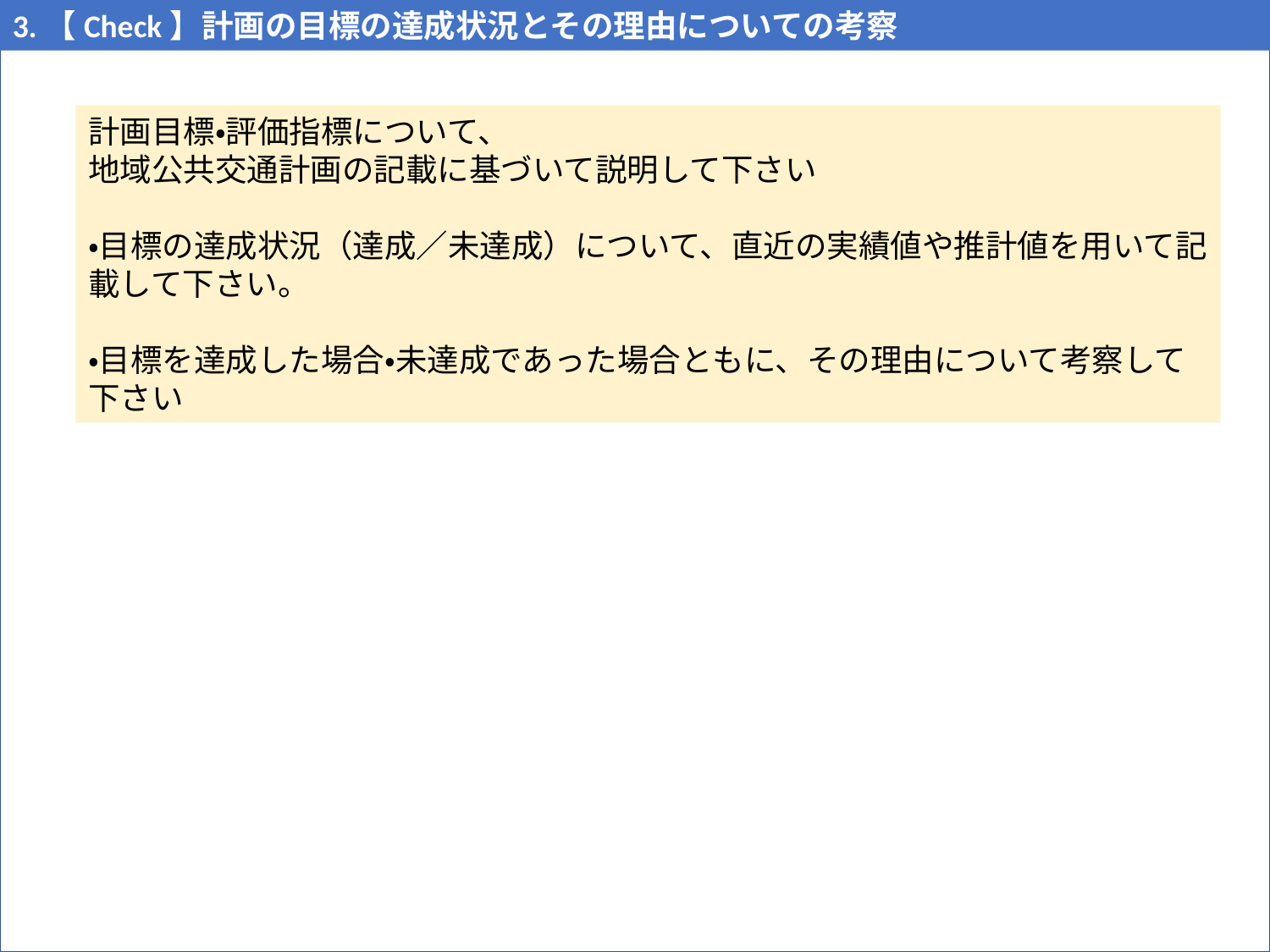

3.【Check】計画の目標の達成状況とその理由についての考察
6
計画目標・評価指標について、
地域公共交通計画の記載に基づいて説明して下さい

・目標の達成状況（達成／未達成）について、直近の実績値や推計値を用いて記載して下さい。

・目標を達成した場合・未達成であった場合ともに、その理由について考察して下さい